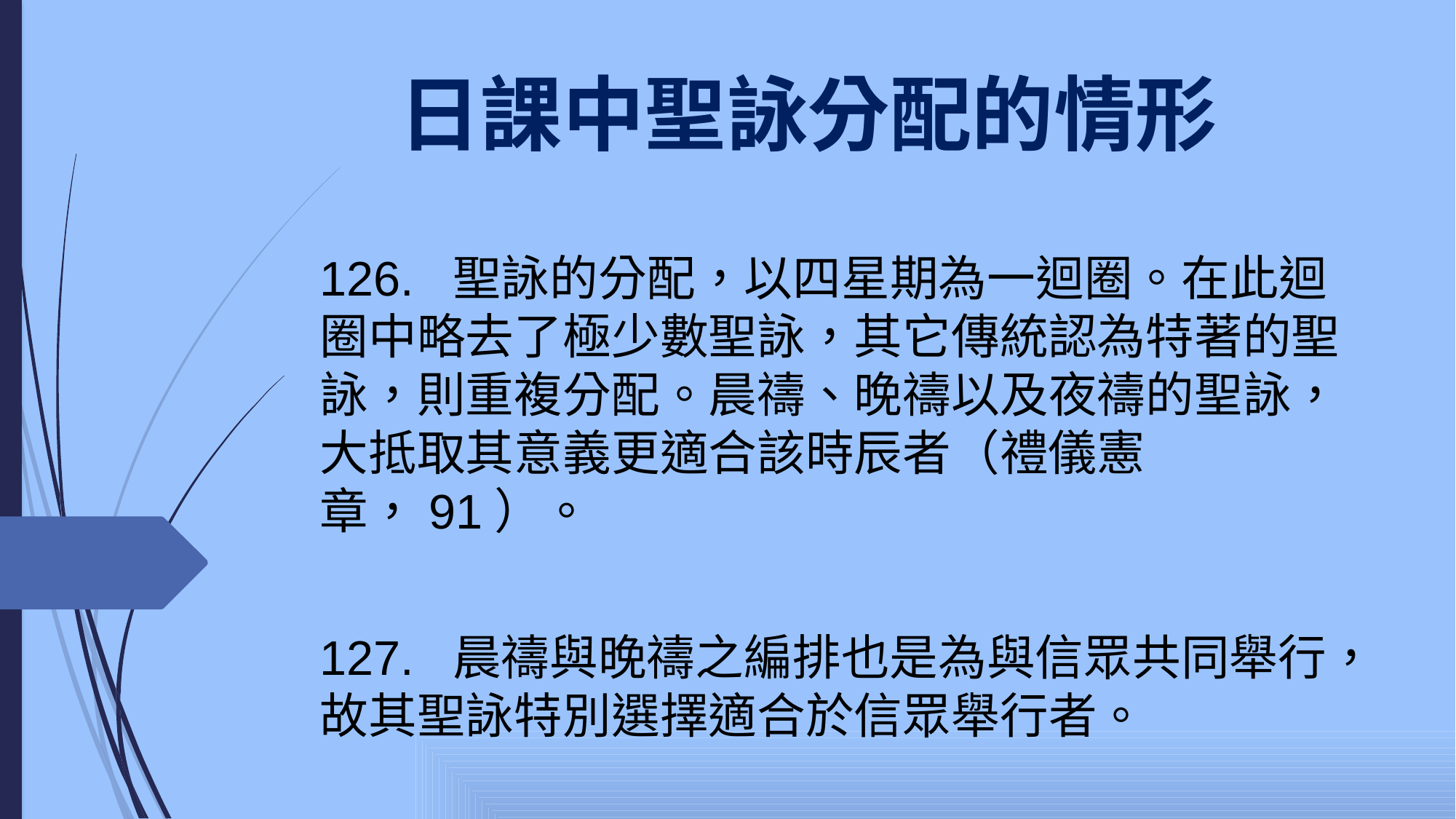

# 日課中聖詠分配的情形
126.  聖詠的分配，以四星期為一迴圈。在此迴圈中略去了極少數聖詠，其它傳統認為特著的聖詠，則重複分配。晨禱、晚禱以及夜禱的聖詠，大抵取其意義更適合該時辰者（禮儀憲章，91）。

127.  晨禱與晚禱之編排也是為與信眾共同舉行，故其聖詠特別選擇適合於信眾舉行者。